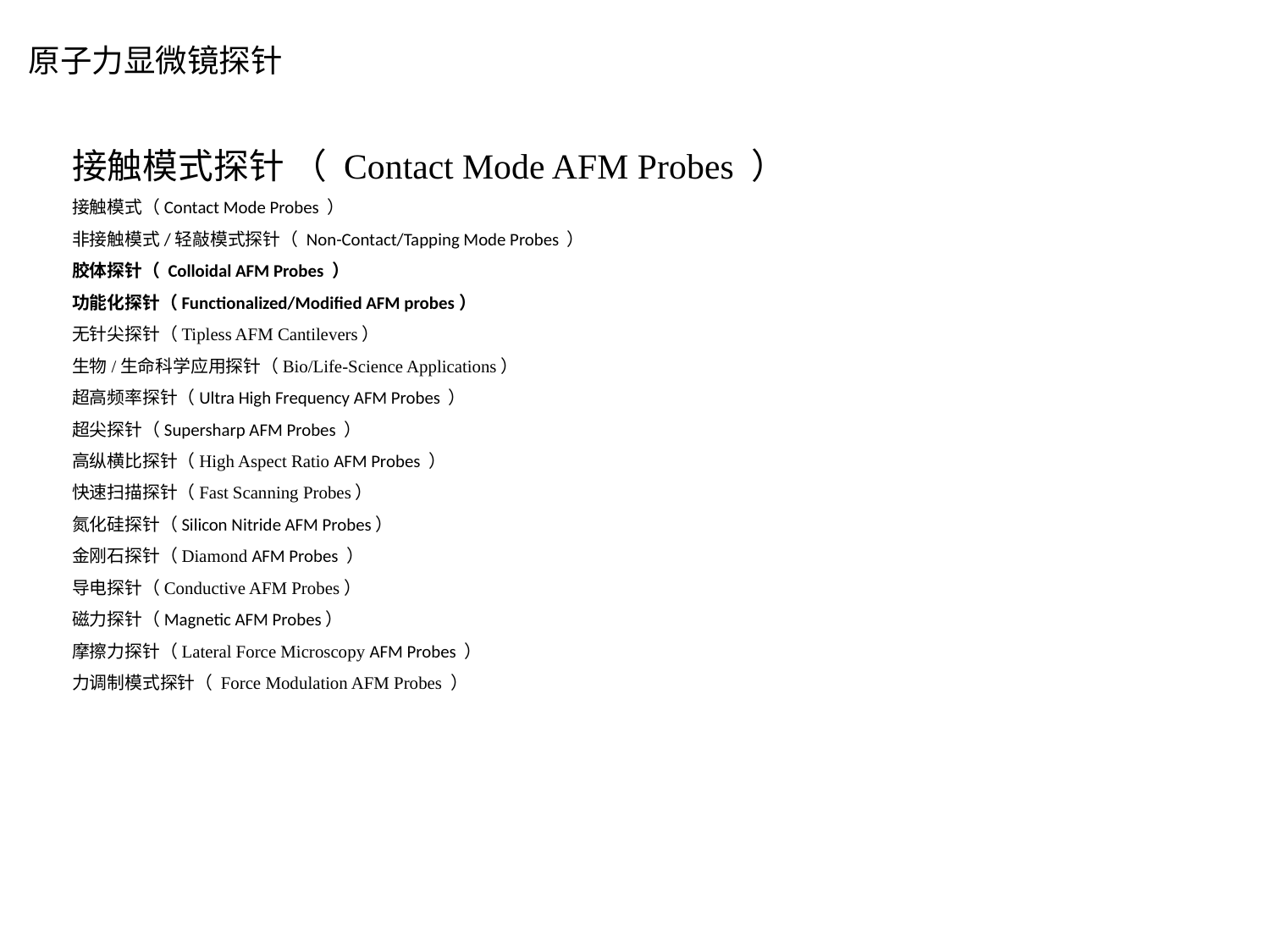

原子力显微镜探针
接触模式探针 （ Contact Mode AFM Probes ）
接触模式（Contact Mode Probes ）
非接触模式/轻敲模式探针（ Non-Contact/Tapping Mode Probes ）
胶体探针（ Colloidal AFM Probes ）
功能化探针（Functionalized/Modified AFM probes）
无针尖探针（Tipless AFM Cantilevers）
生物/生命科学应用探针（Bio/Life-Science Applications）
超高频率探针（Ultra High Frequency AFM Probes ）
超尖探针（Supersharp AFM Probes ）
高纵横比探针（High Aspect Ratio AFM Probes ）
快速扫描探针（Fast Scanning Probes）
氮化硅探针（Silicon Nitride AFM Probes）
金刚石探针（Diamond AFM Probes ）
导电探针（Conductive AFM Probes）
磁力探针（Magnetic AFM Probes）
摩擦力探针（Lateral Force Microscopy AFM Probes ）
力调制模式探针（ Force Modulation AFM Probes ）